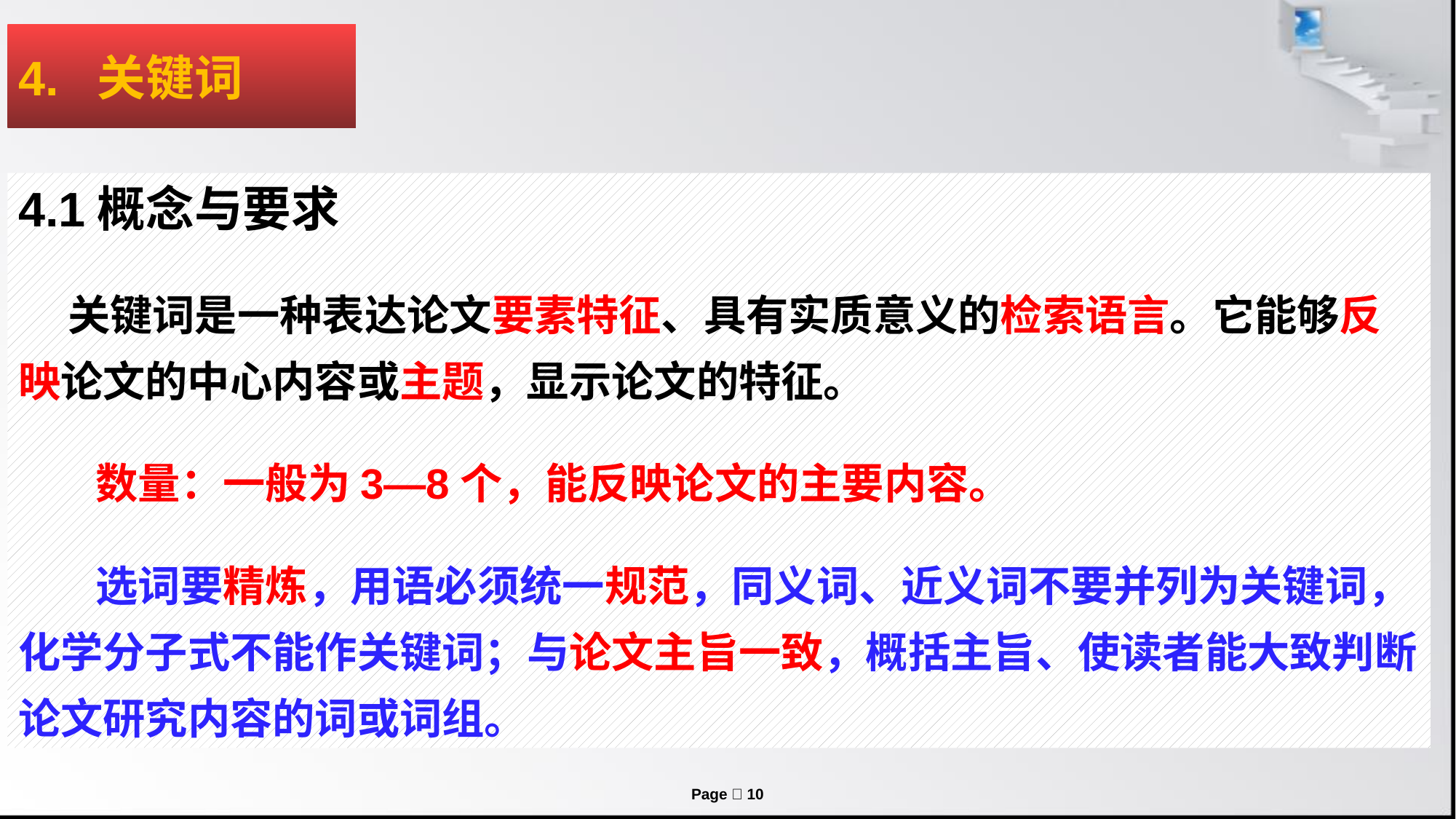

# 4.  关键词
4.1概念与要求
     关键词是一种表达论文要素特征、具有实质意义的检索语言。它能够反映论文的中心内容或主题，显示论文的特征。
       数量：一般为3—8个，能反映论文的主要内容。
       选词要精炼，用语必须统一规范，同义词、近义词不要并列为关键词，化学分子式不能作关键词；与论文主旨一致，概括主旨、使读者能大致判断论文研究内容的词或词组。